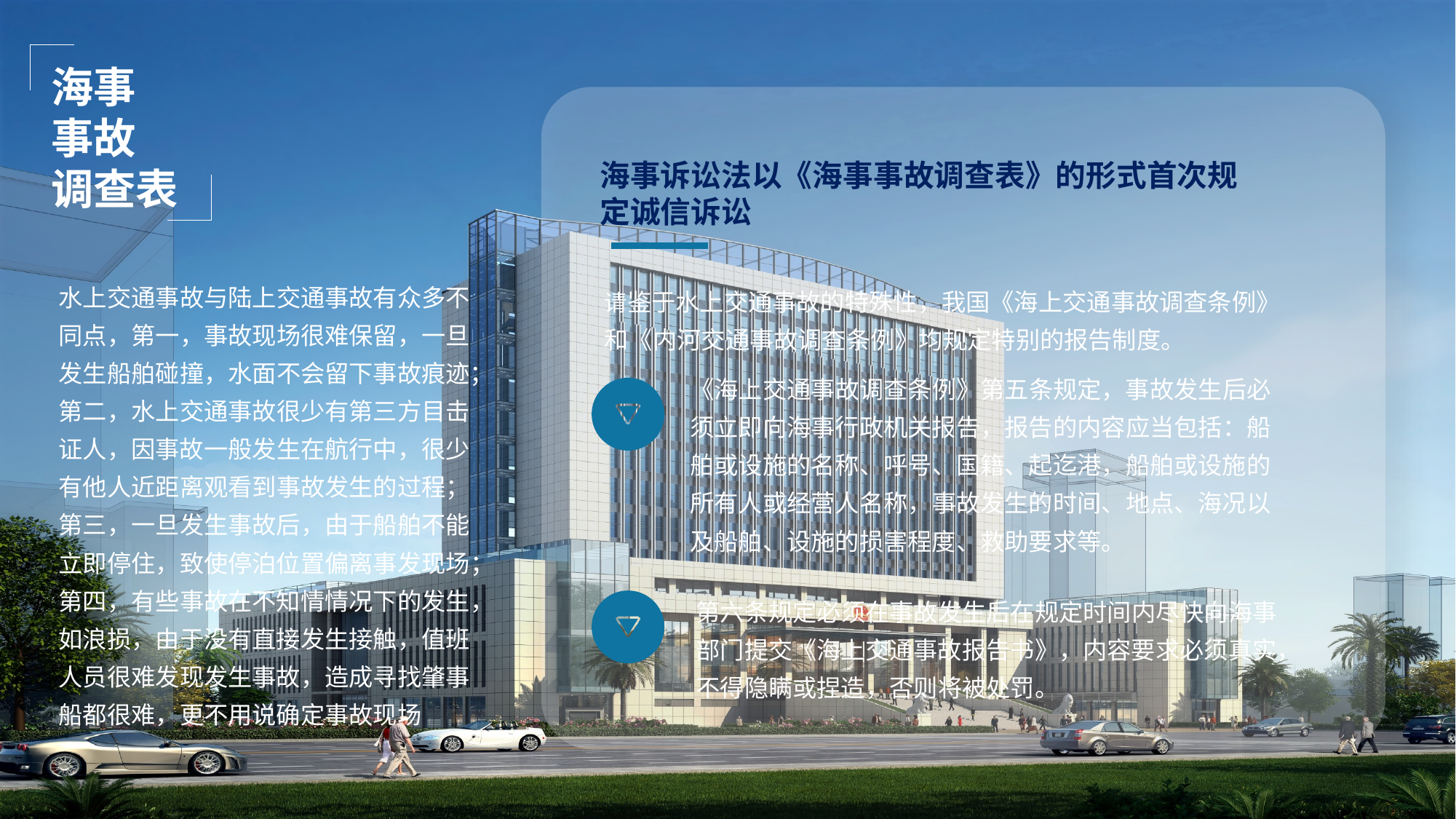

海事
事故
调查表

海事诉讼法以《海事事故调查表》的形式首次规定诚信诉讼
水上交通事故与陆上交通事故有众多不同点，第一，事故现场很难保留，一旦发生船舶碰撞，水面不会留下事故痕迹；第二，水上交通事故很少有第三方目击证人，因事故一般发生在航行中，很少有他人近距离观看到事故发生的过程；第三，一旦发生事故后，由于船舶不能立即停住，致使停泊位置偏离事发现场；第四，有些事故在不知情情况下的发生，如浪损，由于没有直接发生接触，值班人员很难发现发生事故，造成寻找肇事船都很难，更不用说确定事故现场
请鉴于水上交通事故的特殊性，我国《海上交通事故调查条例》和《内河交通事故调查条例》均规定特别的报告制度。
《海上交通事故调查条例》第五条规定，事故发生后必须立即向海事行政机关报告，报告的内容应当包括：船舶或设施的名称、呼号、国籍、起迄港，船舶或设施的所有人或经营人名称，事故发生的时间、地点、海况以及船舶、设施的损害程度、救助要求等。

第六条规定必须在事故发生后在规定时间内尽快向海事部门提交《海上交通事故报告书》，内容要求必须真实，不得隐瞒或捏造，否则将被处罚。